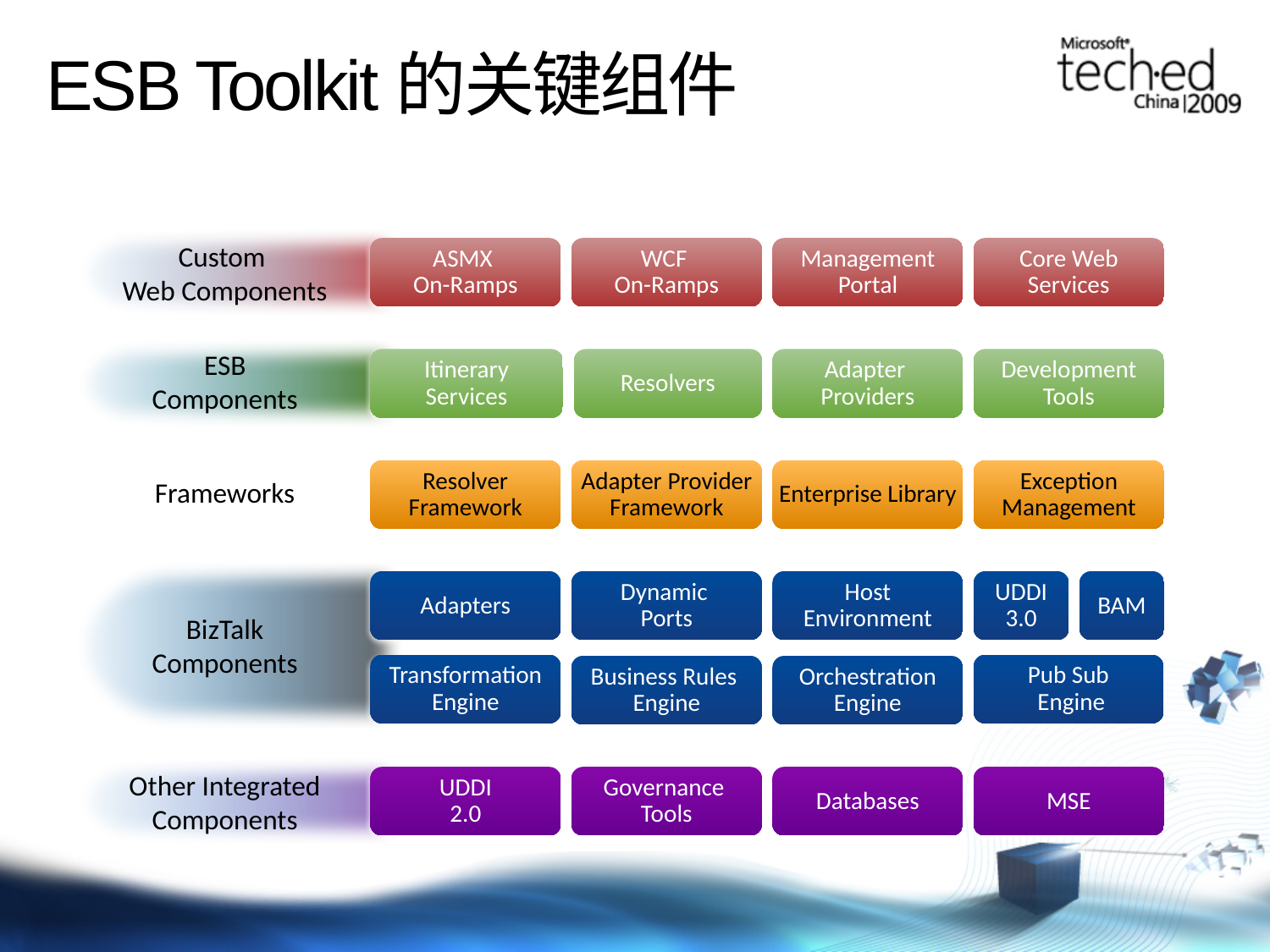

ESB Toolkit的关键组件

Custom
Web Components
ASMX
On-Ramps
WCF
On-Ramps
Management
Portal
Core Web
Services

ESB
Components
Itinerary
Services
Resolvers
Adapter
Providers
Development
Tools
Frameworks
Resolver
Framework
Adapter Provider
Framework
Enterprise Library
Exception
Management

Adapters
Dynamic
Ports
Host
Environment
UDDI
3.0
BAM
BizTalk
Components

Transformation
Engine
Pub Sub
 Engine
Business Rules
Engine
Orchestration
Engine
Other Integrated
Components
UDDI
2.0
Governance
Tools
Databases
MSE